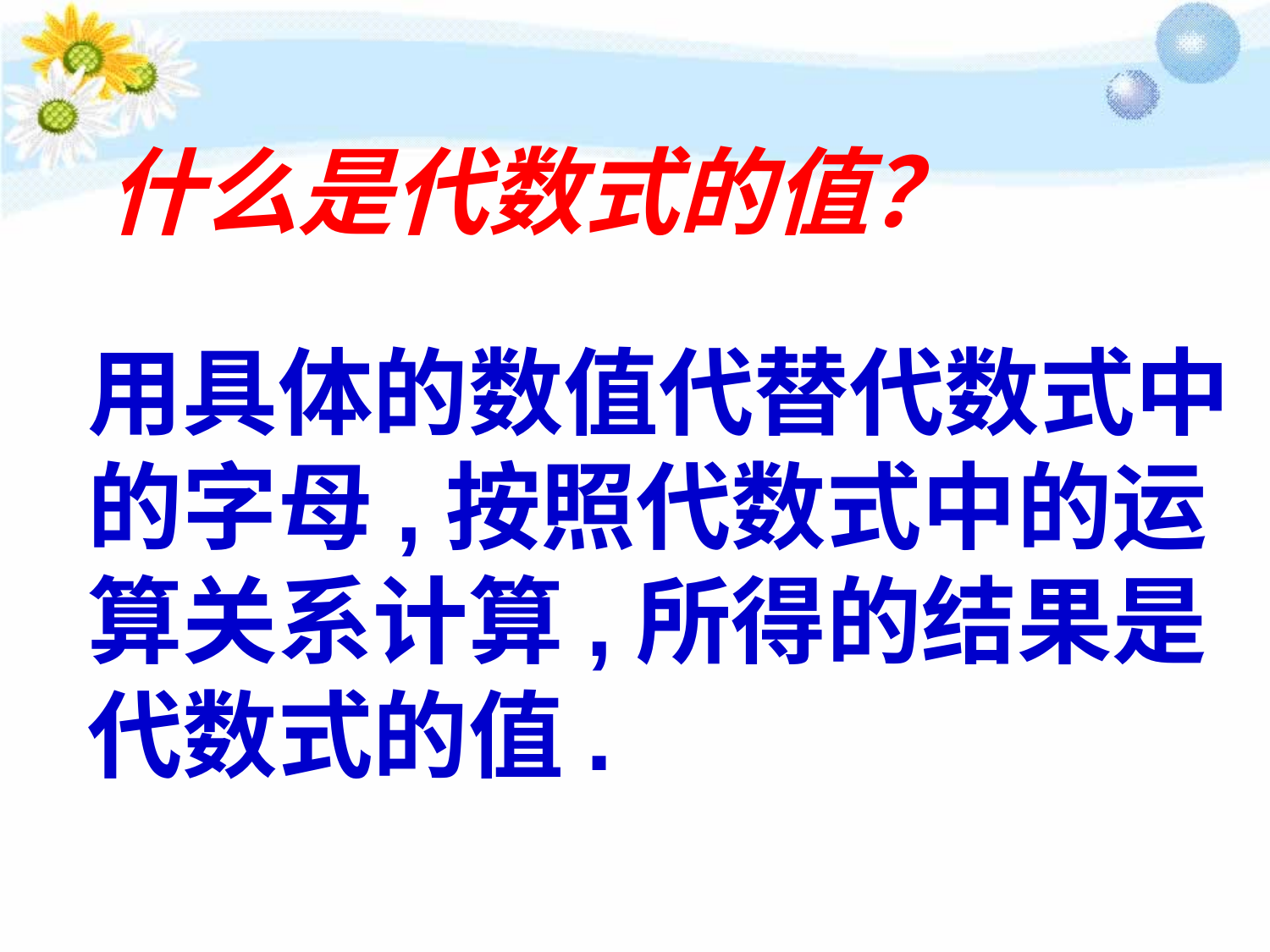

什么是代数式的值？
用具体的数值代替代数式中的字母,按照代数式中的运算关系计算,所得的结果是代数式的值.